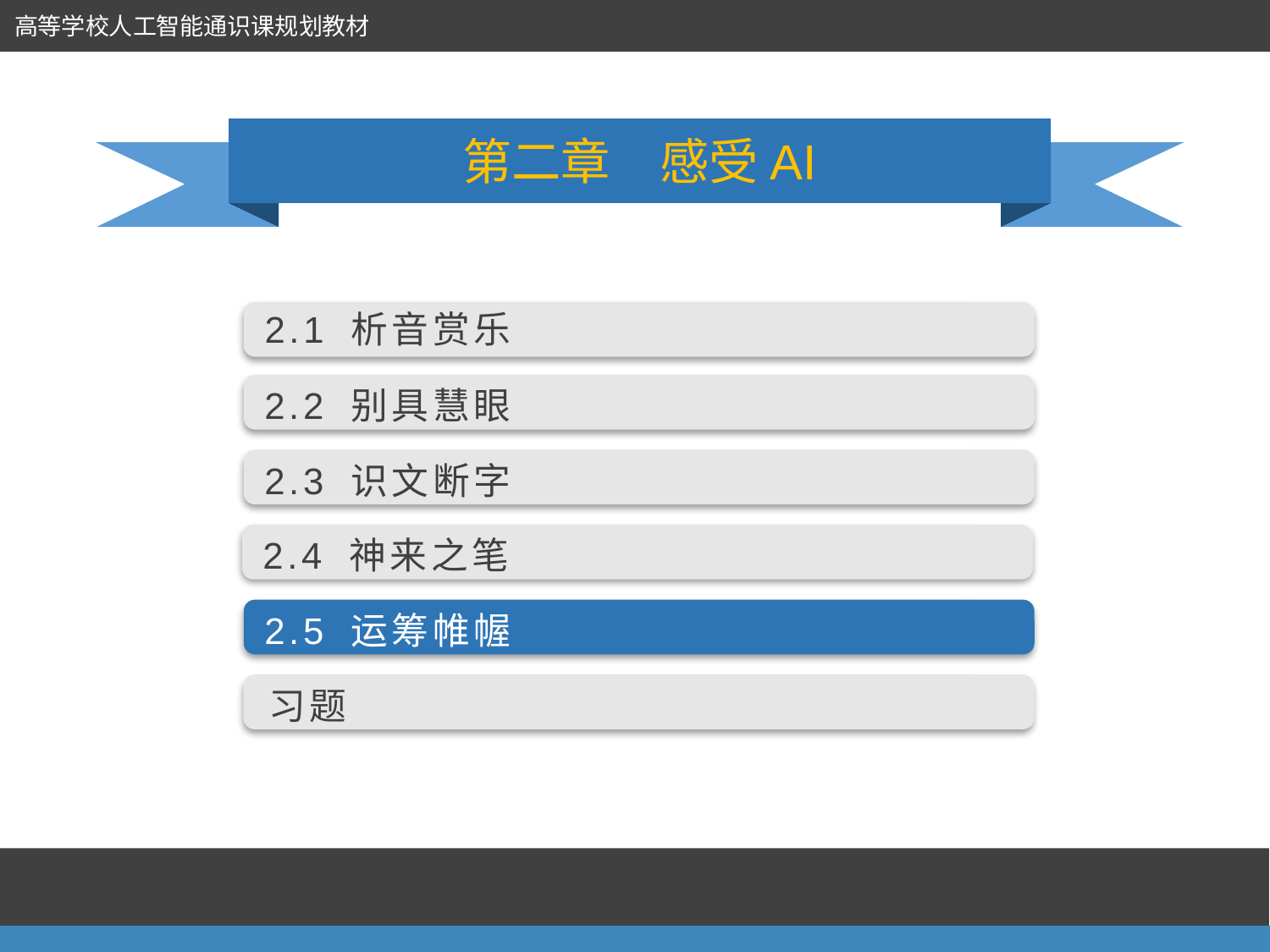

高等学校人工智能通识课规划教材

第二章　感受AI
2.1 析音赏乐

2.2 别具慧眼

2.3 识文断字

2.4 神来之笔

2.5 运筹帷幄

习题